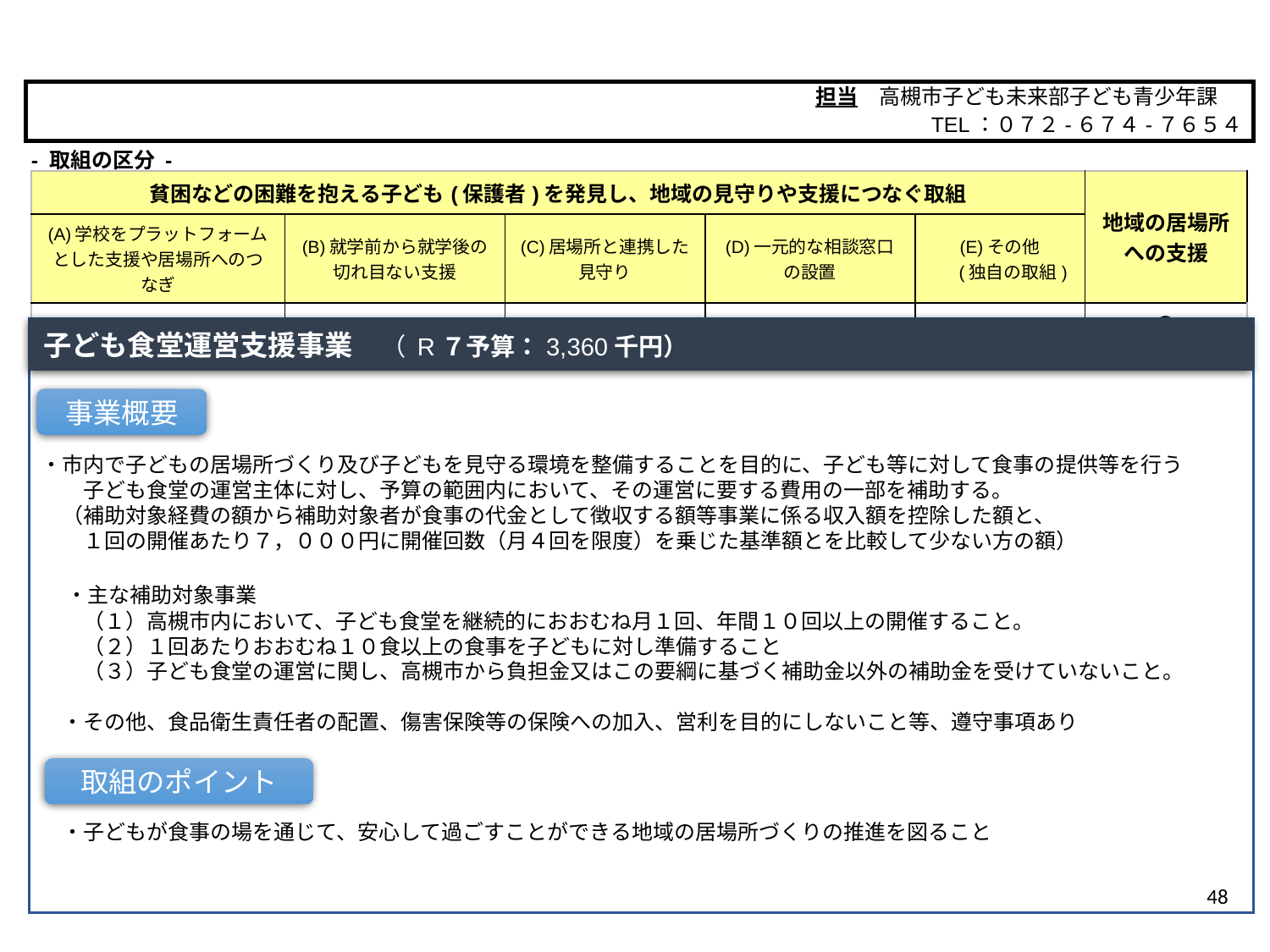

担当　高槻市子ども未来部子ども青少年課
　　　　　 TEL：０７２-６７４-７６５４

高槻市
- 取組の区分 -
| 貧困などの困難を抱える子ども(保護者)を発見し、地域の見守りや支援につなぐ取組 |  |  |  |  | 地域の居場所 への支援 |
| --- | --- | --- | --- | --- | --- |
| (A)学校をプラットフォームとした支援や居場所へのつなぎ | (B)就学前から就学後の 切れ目ない支援 | (C)居場所と連携した 見守り | (D)一元的な相談窓口 の設置 | (E)その他 　 (独自の取組) |  |
|  |  |  |  |  | 〇 |
子ども食堂運営支援事業　（ R７予算：3,360千円）

・市内で子どもの居場所づくり及び子どもを見守る環境を整備することを目的に、子ども等に対して食事の提供等を行う
　　子ども食堂の運営主体に対し、予算の範囲内において、その運営に要する費用の一部を補助する。
　（補助対象経費の額から補助対象者が食事の代金として徴収する額等事業に係る収入額を控除した額と、
　　１回の開催あたり７，０００円に開催回数（月４回を限度）を乗じた基準額とを比較して少ない方の額）

　・主な補助対象事業
　　（１）高槻市内において、子ども食堂を継続的におおむね月１回、年間１０回以上の開催すること。
　　（２）１回あたりおおむね１０食以上の食事を子どもに対し準備すること
　　（３）子ども食堂の運営に関し、高槻市から負担金又はこの要綱に基づく補助金以外の補助金を受けていないこと。

　・その他、食品衛生責任者の配置、傷害保険等の保険への加入、営利を目的にしないこと等、遵守事項あり

　・子どもが食事の場を通じて、安心して過ごすことができる地域の居場所づくりの推進を図ること

事業概要
取組のポイント
48